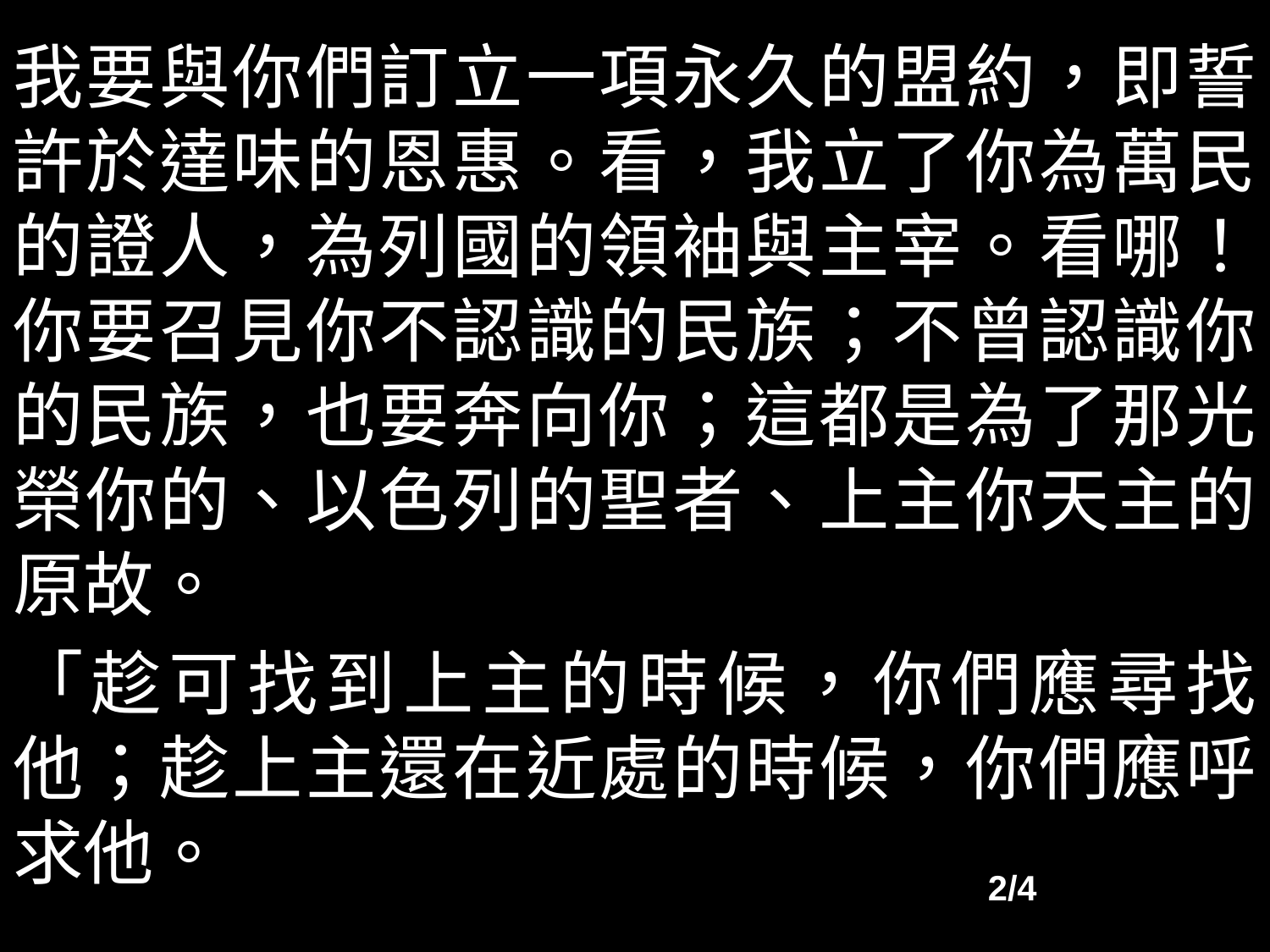

我要與你們訂立一項永久的盟約，即誓許於達味的恩惠。看，我立了你為萬民的證人，為列國的領袖與主宰。看哪！你要召見你不認識的民族；不曾認識你的民族，也要奔向你；這都是為了那光榮你的、以色列的聖者、上主你天主的原故。
「趁可找到上主的時候，你們應尋找他；趁上主還在近處的時候，你們應呼求他。
2/4